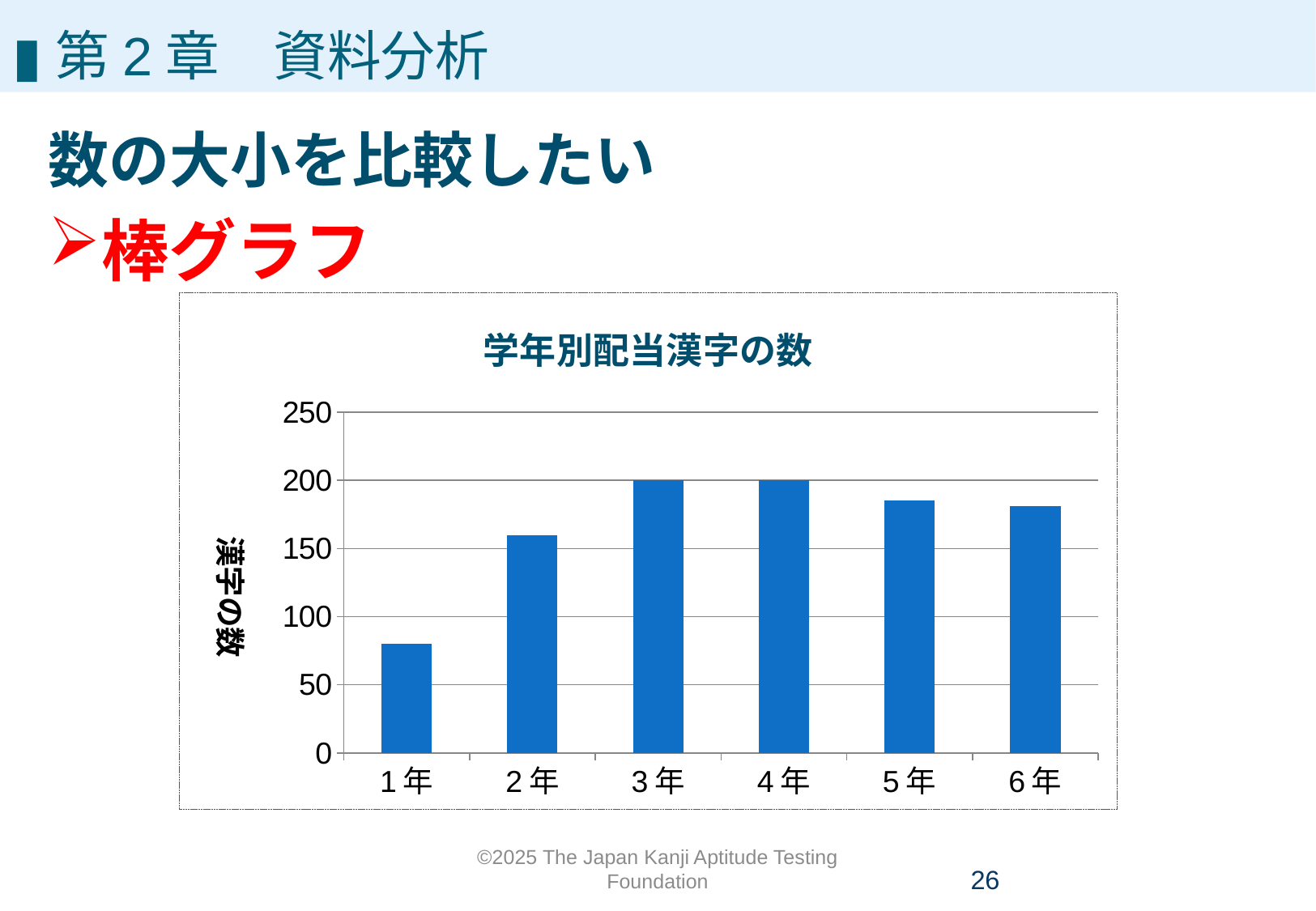

#
▮第2章　資料分析
数の大小を比較したい
棒グラフ

### Chart: 学年別配当漢字の数

| Category | 系列 1 |
|---|---|
| 1年 | 80.0 |
| 2年 | 160.0 |
| 3年 | 200.0 |
| 4年 | 200.0 |
| 5年 | 185.0 |
| 6年 | 181.0 |
©2025 The Japan Kanji Aptitude Testing Foundation
26